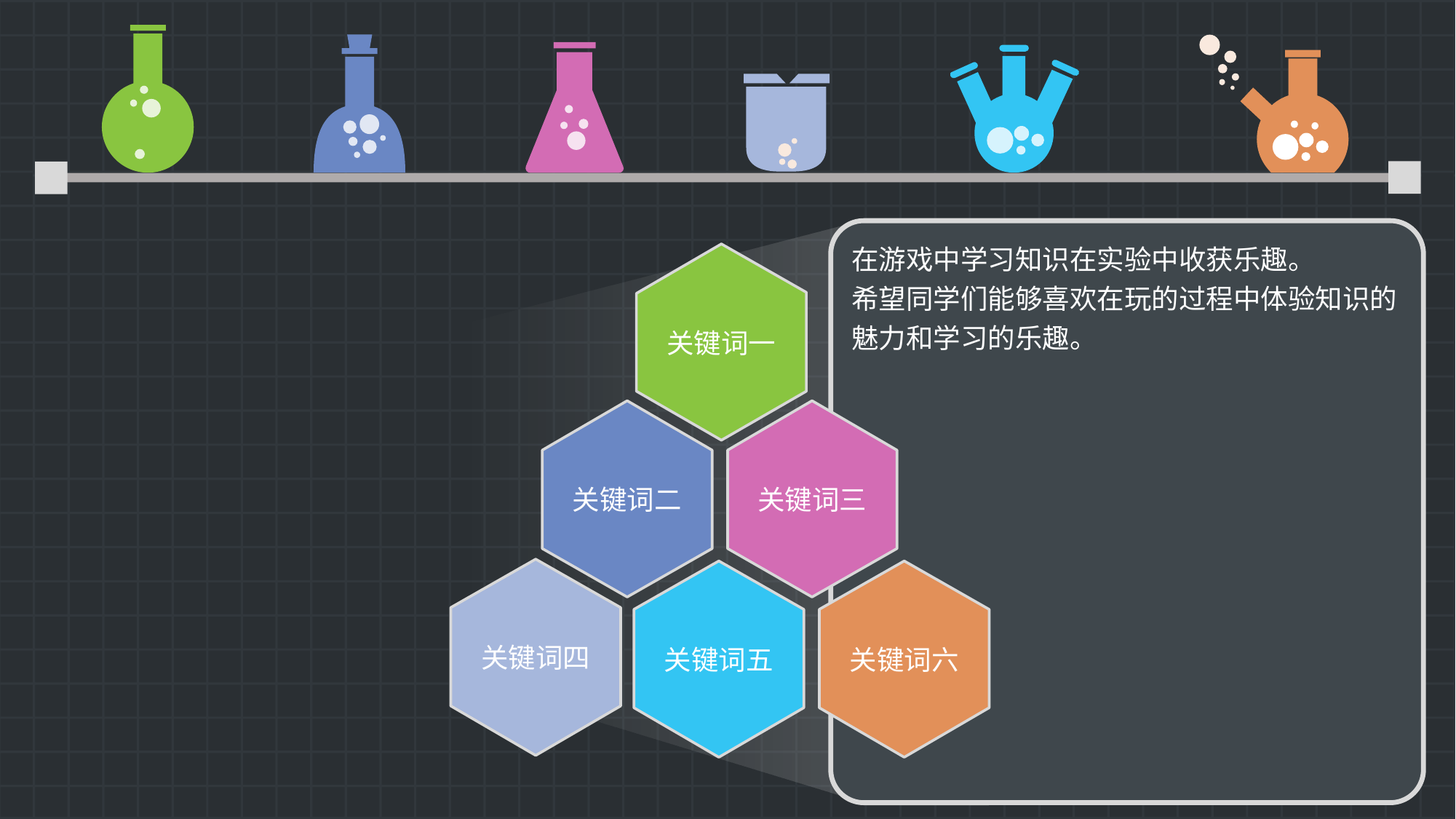

在游戏中学习知识在实验中收获乐趣。
希望同学们能够喜欢在玩的过程中体验知识的魅力和学习的乐趣。
关键词一
关键词二
关键词三
关键词四
关键词六
关键词五